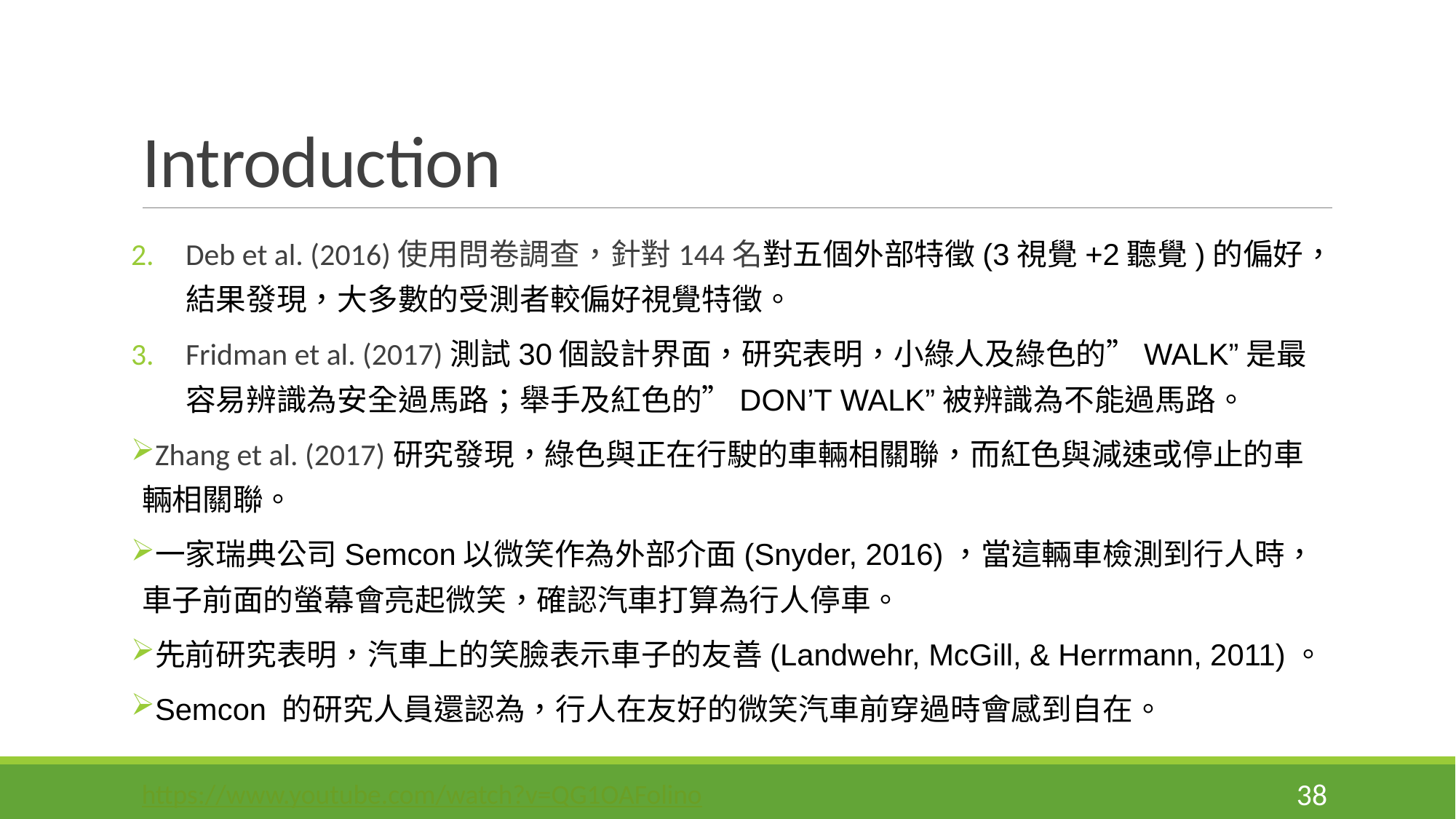

# Introduction
Deb et al. (2016)使用問卷調查，針對144名對五個外部特徵(3視覺+2聽覺)的偏好，結果發現，大多數的受測者較偏好視覺特徵。
Fridman et al. (2017)測試30個設計界面，研究表明，小綠人及綠色的”WALK”是最容易辨識為安全過馬路；舉手及紅色的”DON’T WALK”被辨識為不能過馬路。
Zhang et al. (2017)研究發現，綠色與正在行駛的車輛相關聯，而紅色與減速或停止的車輛相關聯。
一家瑞典公司Semcon以微笑作為外部介面(Snyder, 2016)，當這輛車檢測到行人時，車子前面的螢幕會亮起微笑，確認汽車打算為行人停車。
先前研究表明，汽車上的笑臉表示車子的友善(Landwehr, McGill, & Herrmann, 2011)。
Semcon 的研究人員還認為，行人在友好的微笑汽車前穿過時會感到自在。

https://www.youtube.com/watch?v=QG1OAFolino

38